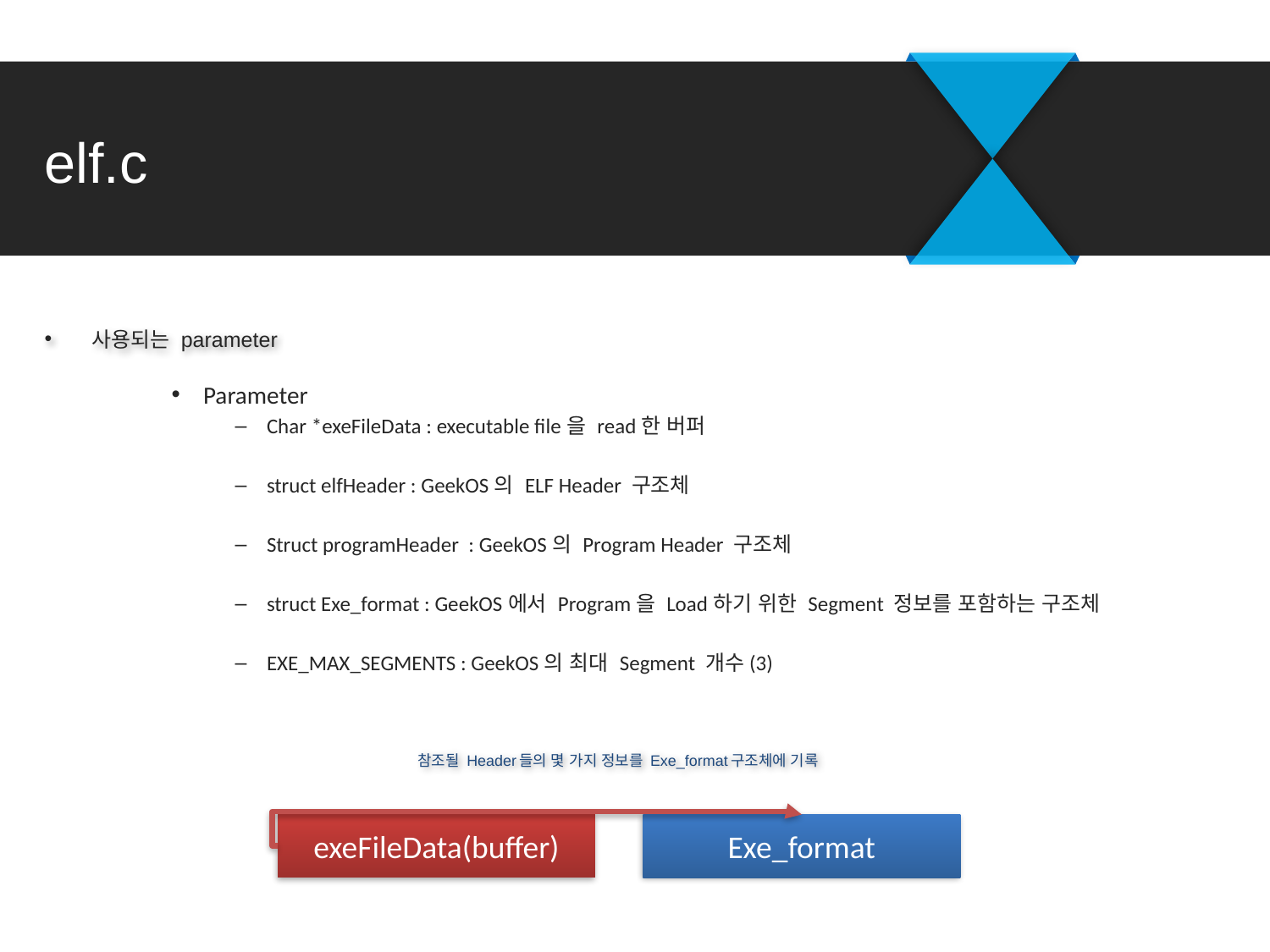

# elf.c
사용되는 parameter
Parameter
Char *exeFileData : executable file을 read한 버퍼

struct elfHeader : GeekOS의 ELF Header 구조체

Struct programHeader  : GeekOS의 Program Header 구조체

struct Exe_format : GeekOS에서 Program을 Load하기 위한 Segment 정보를 포함하는 구조체

EXE_MAX_SEGMENTS : GeekOS의 최대 Segment 개수(3)

참조될 Header들의 몇 가지 정보를 Exe_format구조체에 기록
exeFileData(buffer)
Exe_format